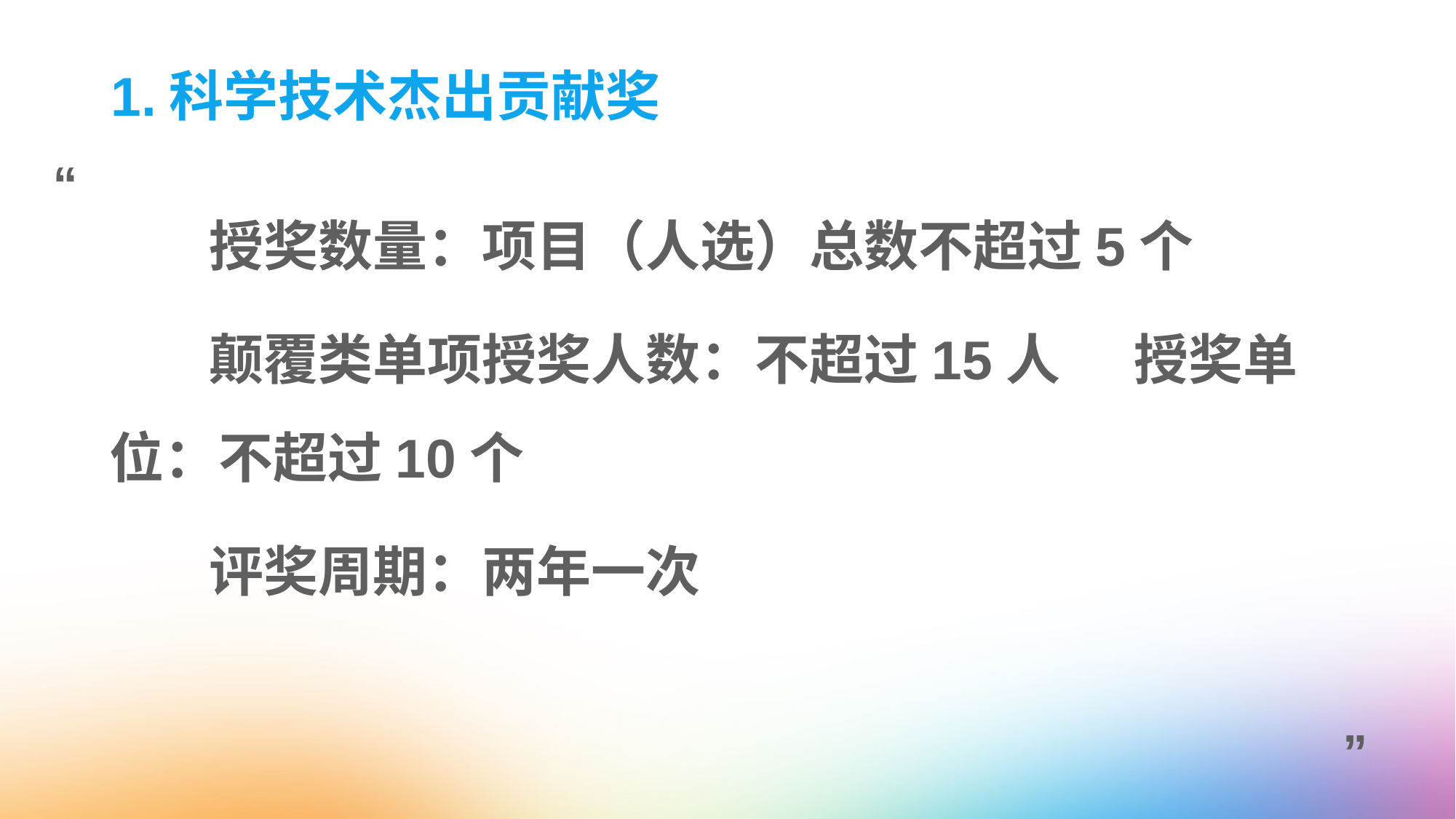

# 1.科学技术杰出贡献奖
“
        授奖数量：项目（人选）总数不超过5个
       颠覆类单项授奖人数：不超过15人      授奖单位：不超过10个
       评奖周期：两年一次

”